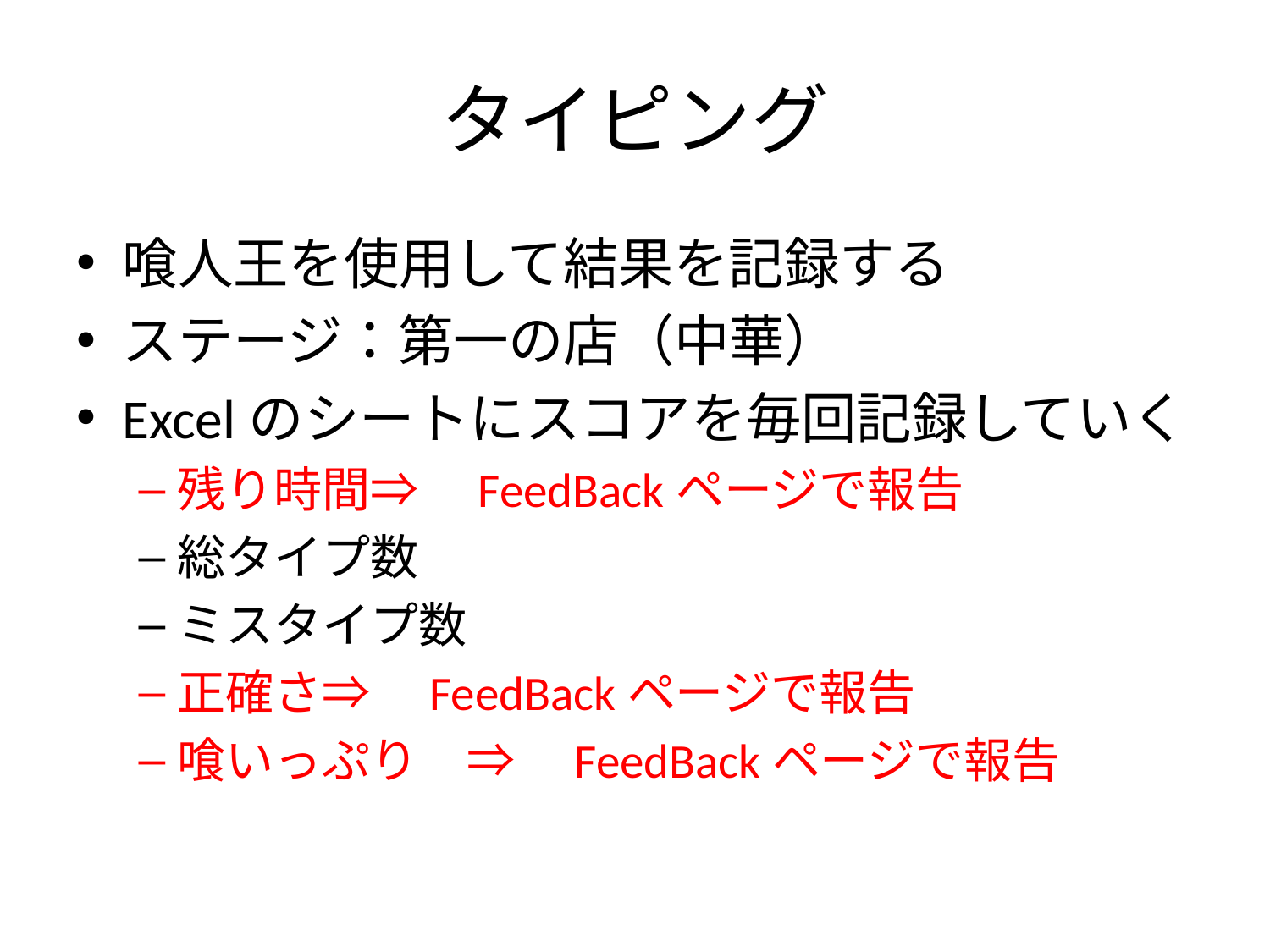

# タイピング
喰人王を使用して結果を記録する
ステージ：第一の店（中華）
Excelのシートにスコアを毎回記録していく
残り時間⇒　FeedBackページで報告
総タイプ数
ミスタイプ数
正確さ⇒　FeedBackページで報告
喰いっぷり　⇒　FeedBackページで報告